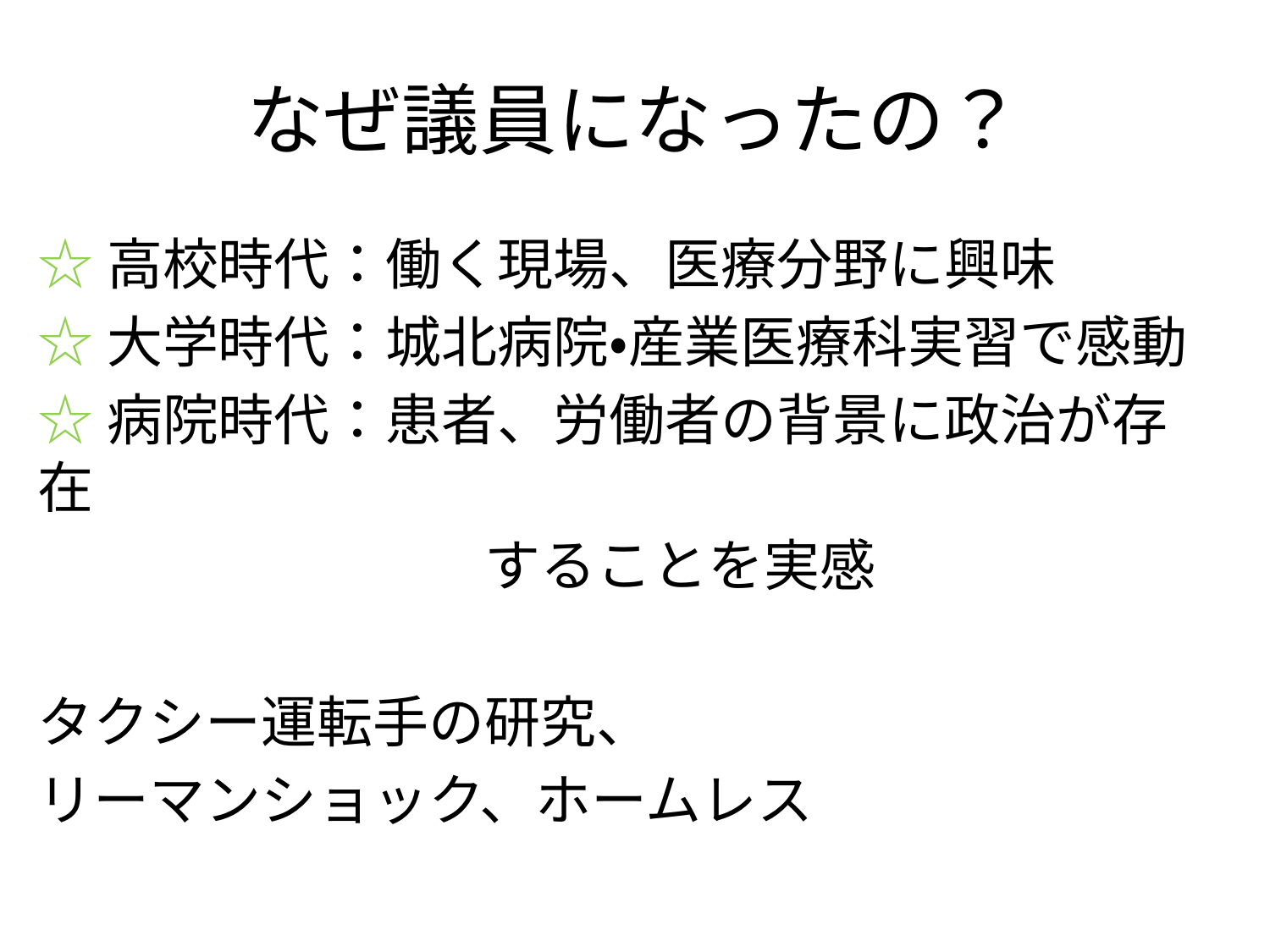

# なぜ議員になったの？
☆高校時代：働く現場、医療分野に興味
☆大学時代：城北病院・産業医療科実習で感動
☆病院時代：患者、労働者の背景に政治が存在
　　　　　　　　することを実感

タクシー運転手の研究、
リーマンショック、ホームレス